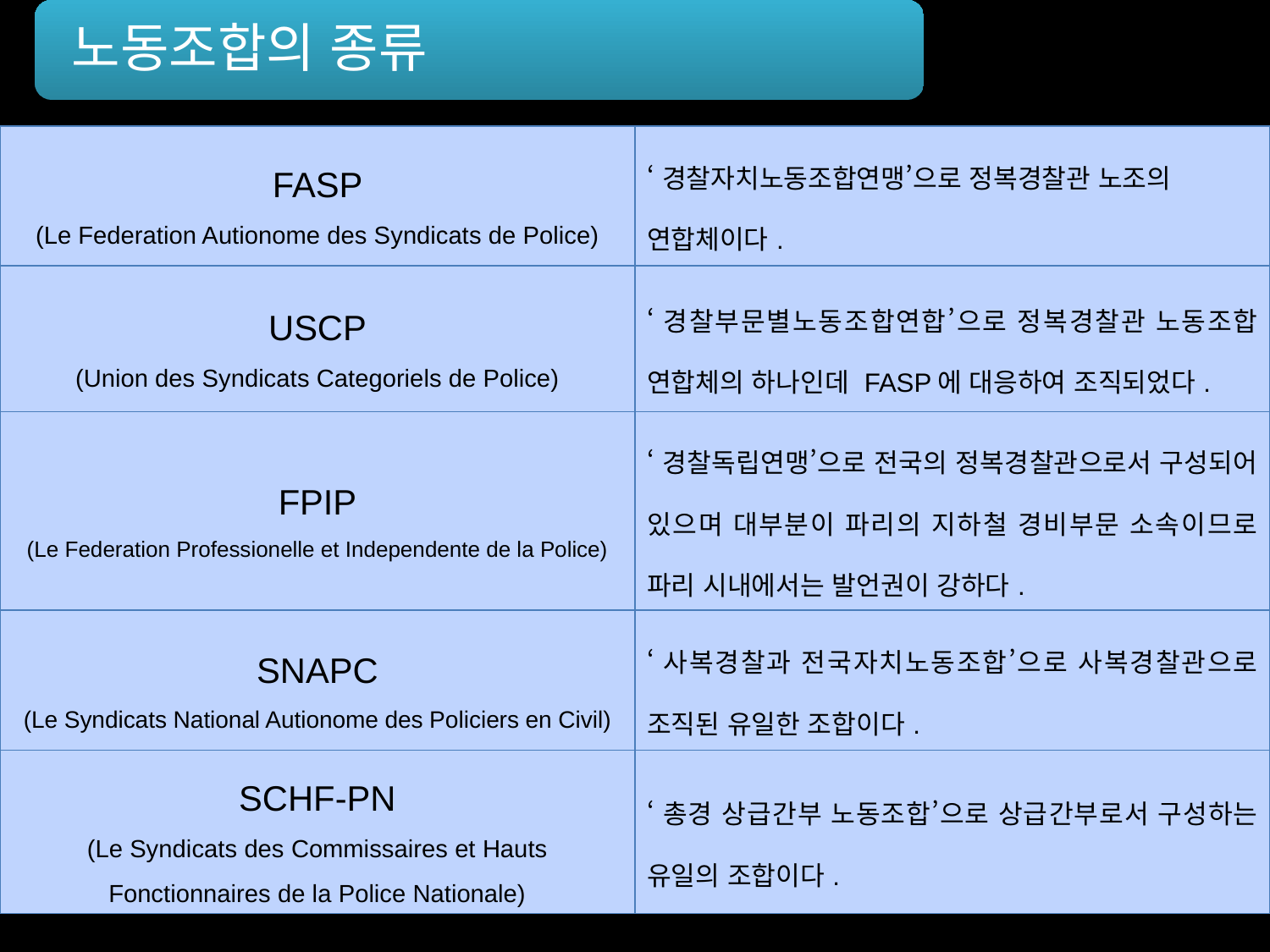

노동조합의 종류
| FASP (Le Federation Autionome des Syndicats de Police) | ‘경찰자치노동조합연맹’으로 정복경찰관 노조의 연합체이다. |
| --- | --- |
| USCP (Union des Syndicats Categoriels de Police) | ‘경찰부문별노동조합연합’으로 정복경찰관 노동조합 연합체의 하나인데 FASP에 대응하여 조직되었다. |
| FPIP (Le Federation Professionelle et Independente de la Police) | ‘경찰독립연맹’으로 전국의 정복경찰관으로서 구성되어 있으며 대부분이 파리의 지하철 경비부문 소속이므로 파리 시내에서는 발언권이 강하다. |
| SNAPC (Le Syndicats National Autionome des Policiers en Civil) | ‘사복경찰과 전국자치노동조합’으로 사복경찰관으로 조직된 유일한 조합이다. |
| SCHF-PN (Le Syndicats des Commissaires et Hauts Fonctionnaires de la Police Nationale) | ‘총경 상급간부 노동조합’으로 상급간부로서 구성하는 유일의 조합이다. |